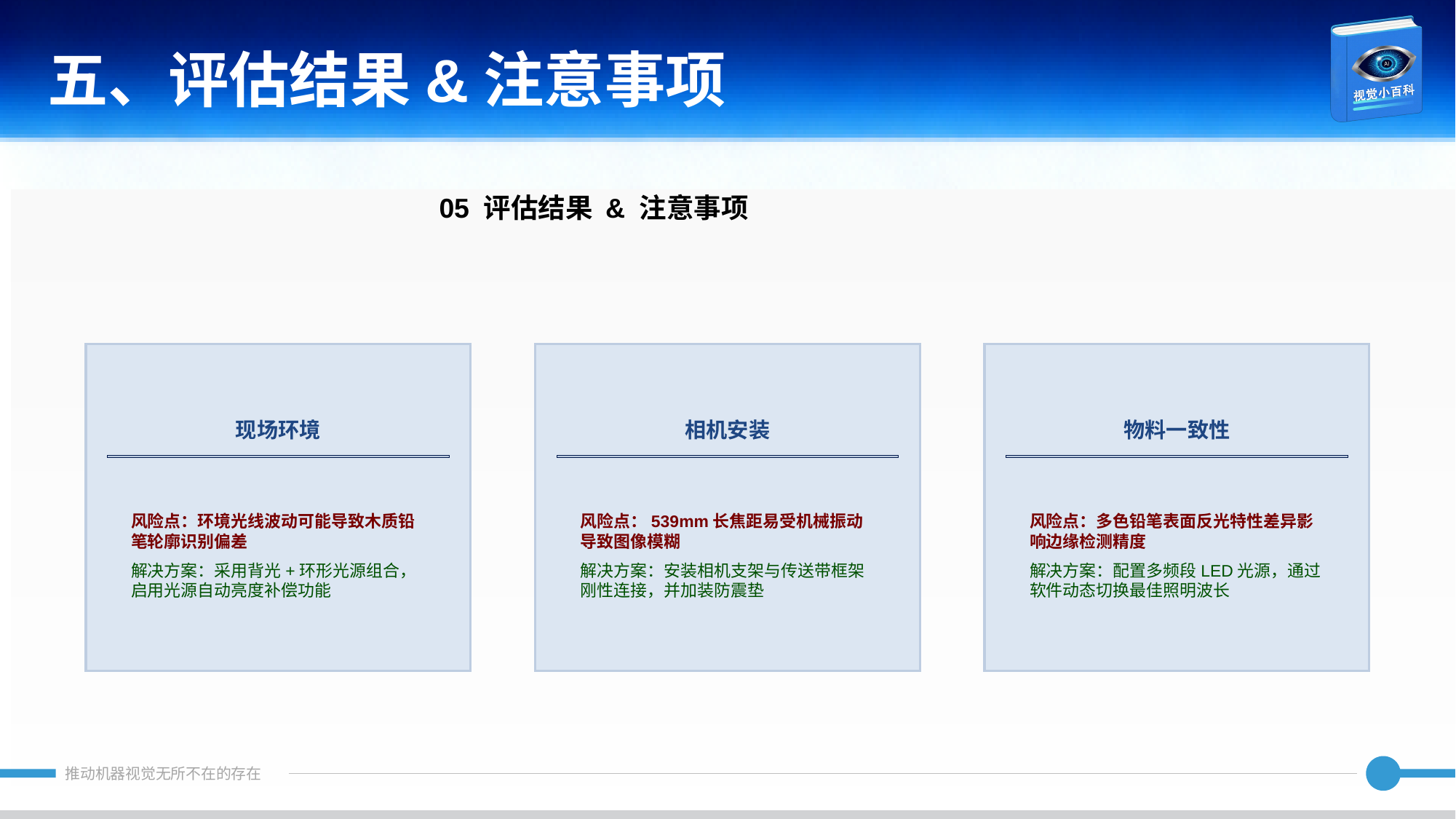

五、评估结果&注意事项

05 评估结果 & 注意事项

现场环境

相机安装

物料一致性

风险点：环境光线波动可能导致木质铅笔轮廓识别偏差
解决方案：采用背光+环形光源组合，启用光源自动亮度补偿功能

风险点：539mm长焦距易受机械振动导致图像模糊
解决方案：安装相机支架与传送带框架刚性连接，并加装防震垫

风险点：多色铅笔表面反光特性差异影响边缘检测精度
解决方案：配置多频段LED光源，通过软件动态切换最佳照明波长
10